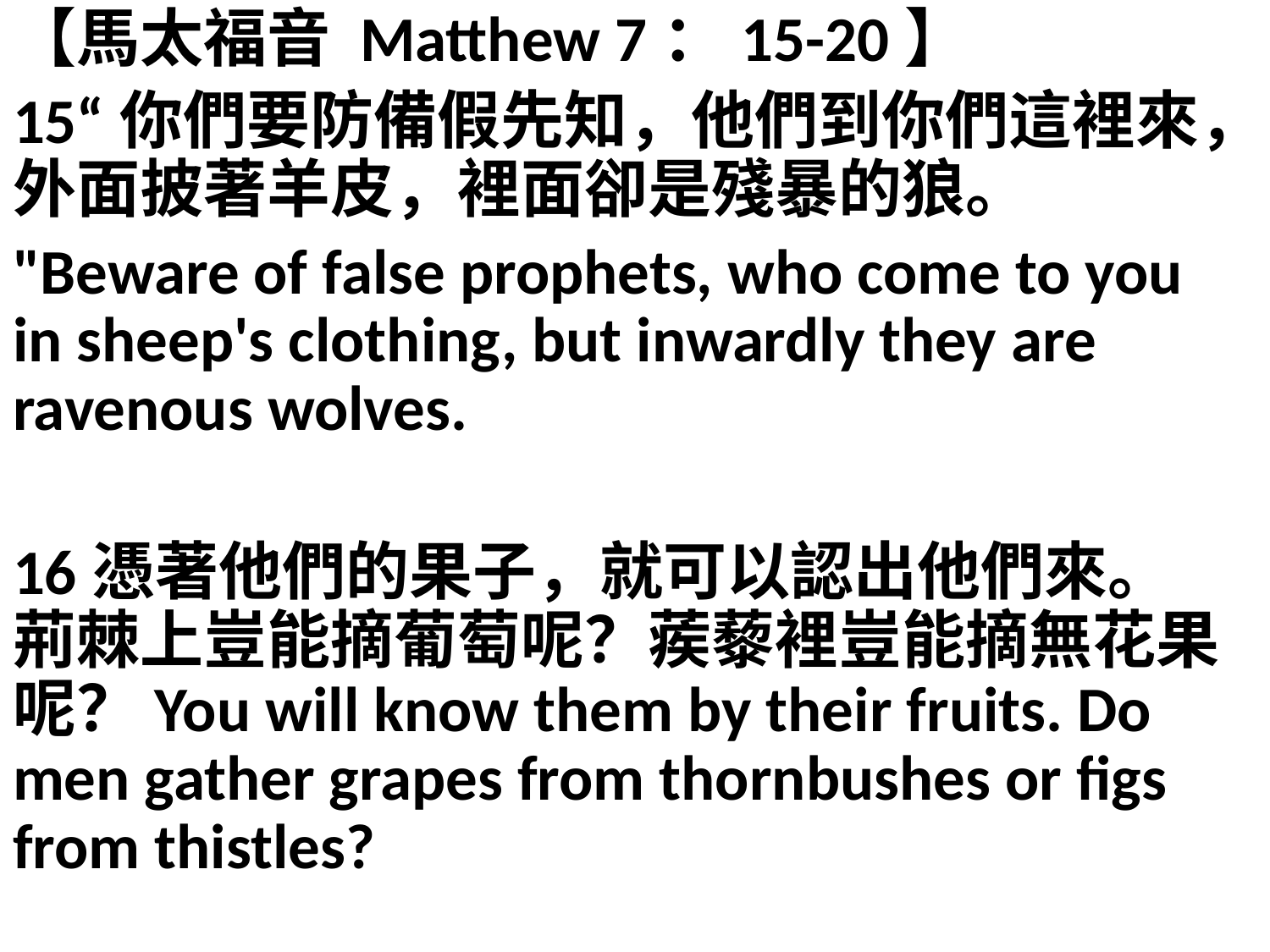

【馬太福音 Matthew 7：15-20】
15“你們要防備假先知，他們到你們這裡來，外面披著羊皮，裡面卻是殘暴的狼。
"Beware of false prophets, who come to you in sheep's clothing, but inwardly they are ravenous wolves.

16憑著他們的果子，就可以認出他們來。荊棘上豈能摘葡萄呢？蒺藜裡豈能摘無花果呢？You will know them by their fruits. Do men gather grapes from thornbushes or figs from thistles?